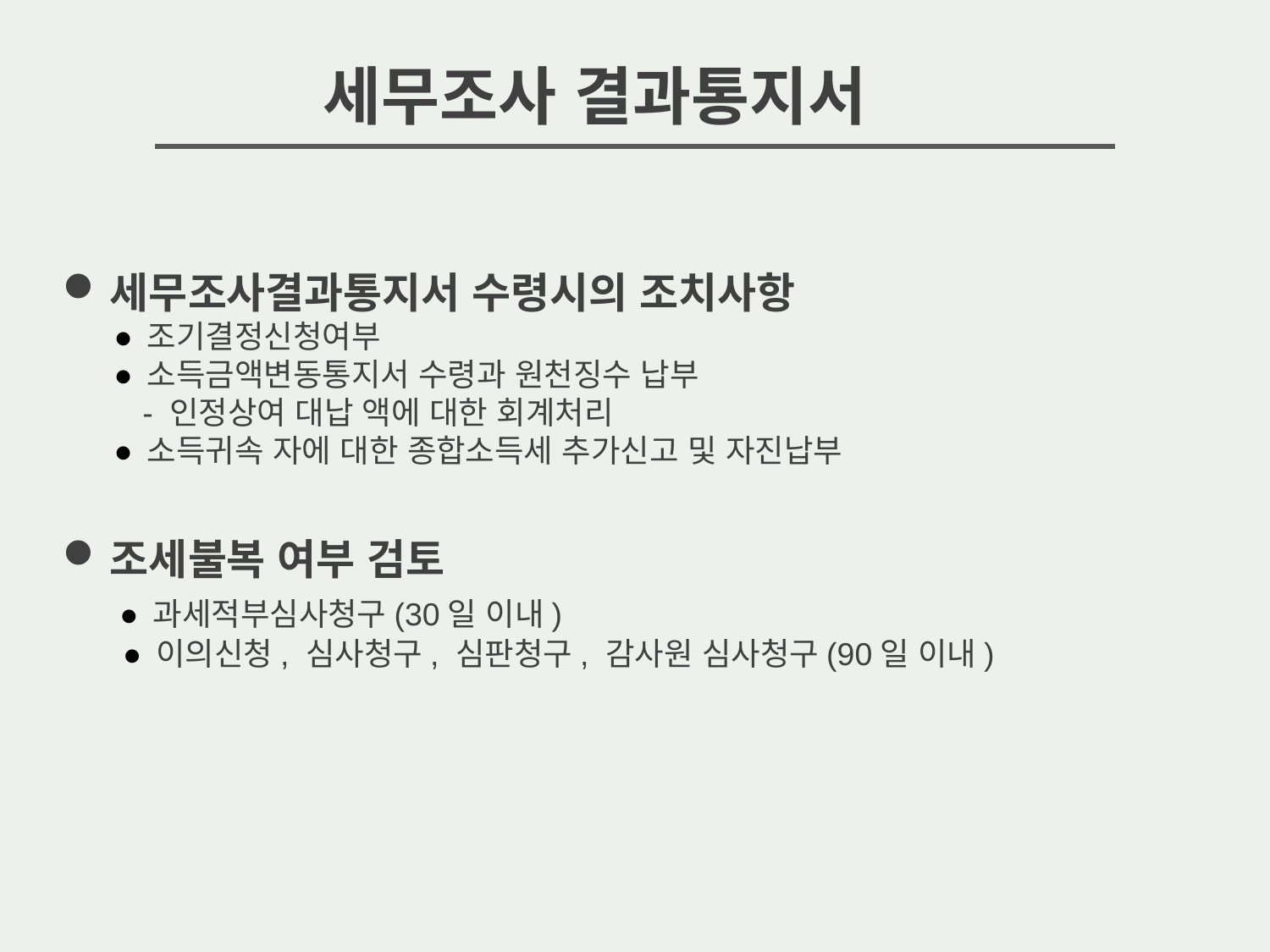

세무조사 결과통지서

세무조사결과통지서 수령시의 조치사항
      ⦁ 조기결정신청여부
      ⦁ 소득금액변동통지서 수령과 원천징수 납부
         - 인정상여 대납 액에 대한 회계처리
      ⦁ 소득귀속 자에 대한 종합소득세 추가신고 및 자진납부

조세불복 여부 검토
     ⦁ 과세적부심사청구(30일 이내)
       ⦁ 이의신청, 심사청구, 심판청구, 감사원 심사청구(90일 이내)